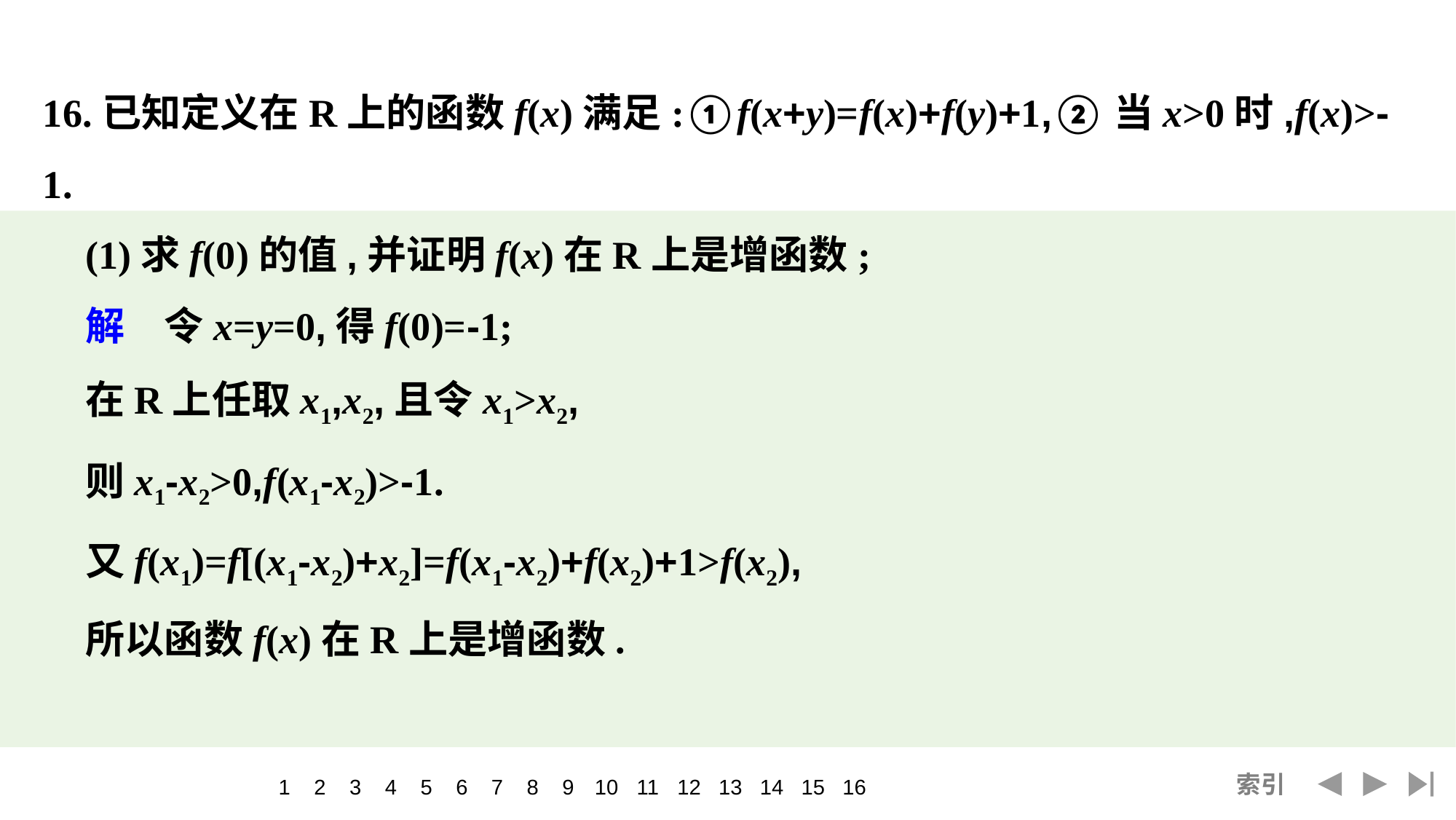

16.已知定义在R上的函数f(x)满足:①f(x+y)=f(x)+f(y)+1,②当x>0时,f(x)>-1.
(1)求f(0)的值,并证明f(x)在R上是增函数;
解　令x=y=0,得f(0)=-1;
在R上任取x1,x2,且令x1>x2,
则x1-x2>0,f(x1-x2)>-1.
又f(x1)=f[(x1-x2)+x2]=f(x1-x2)+f(x2)+1>f(x2),
所以函数f(x)在R上是增函数.